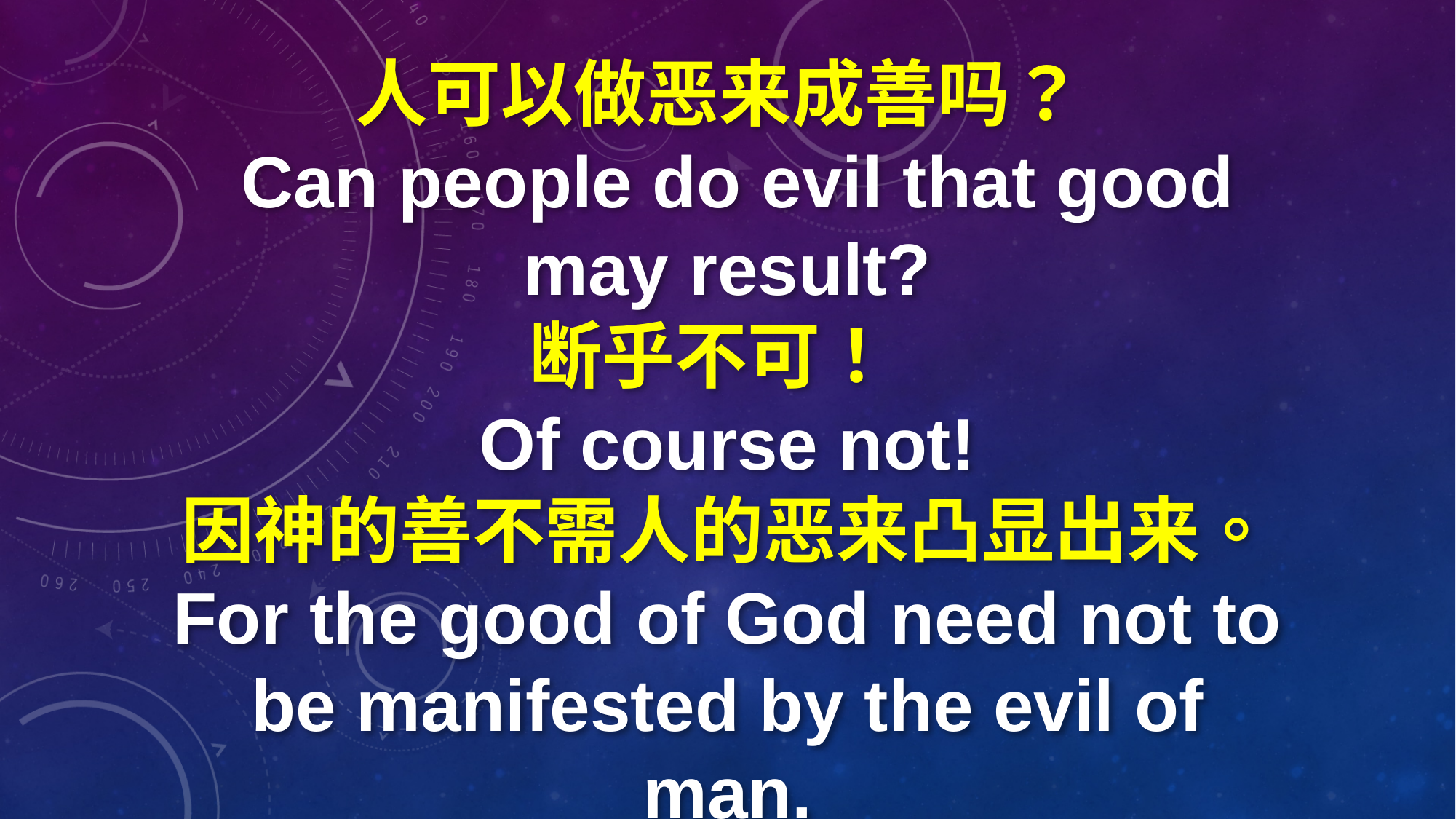

人可以做恶来成善吗？
 Can people do evil that good may result?
断乎不可！
Of course not!
因神的善不需人的恶来凸显出来。 For the good of God need not to be manifested by the evil of man.